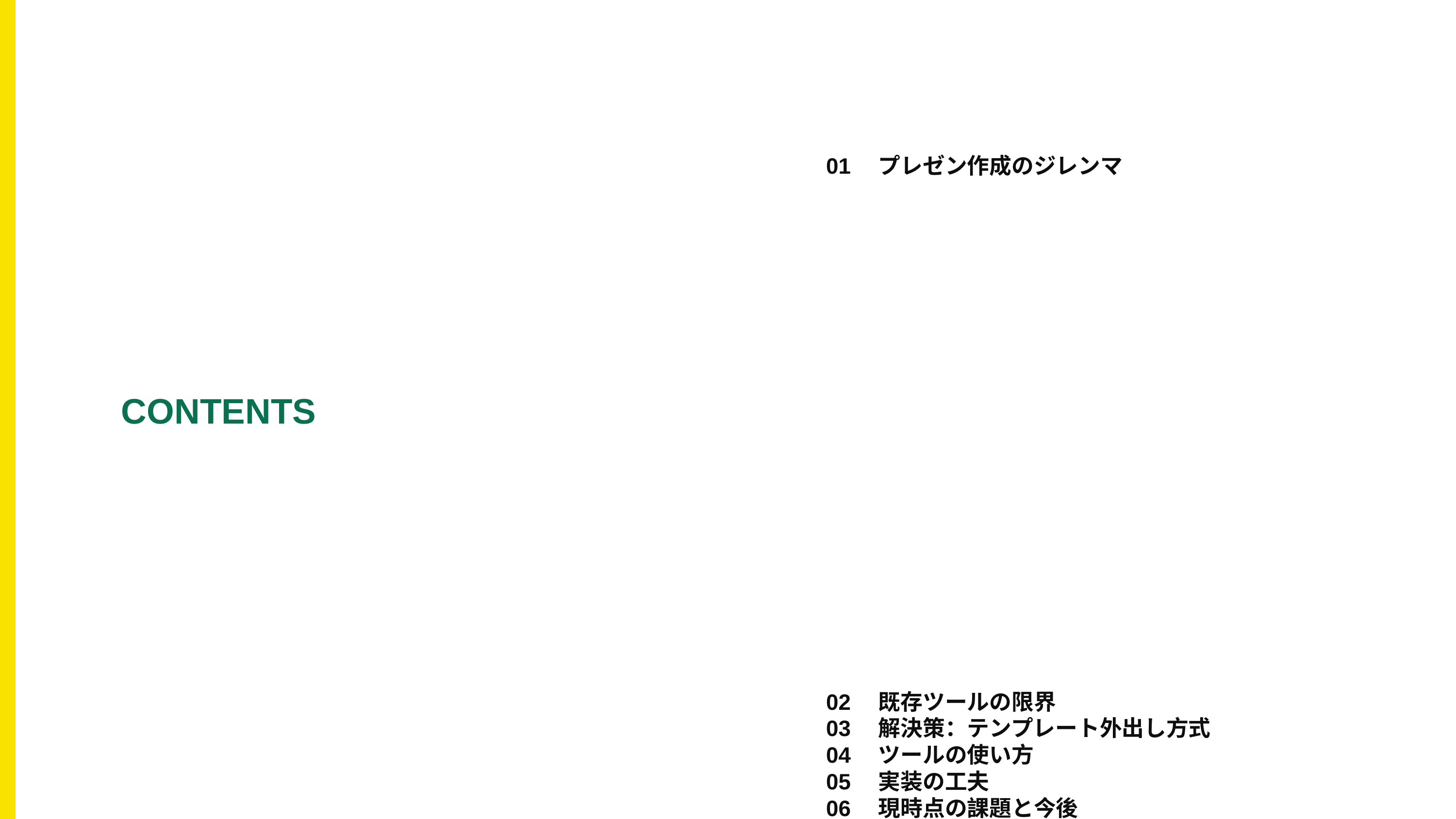

01　プレゼン作成のジレンマ

02　既存ツールの限界
03　解決策：テンプレート外出し方式
04　ツールの使い方
05　実装の工夫
06　現時点の課題と今後
07　まとめ

CONTENTS